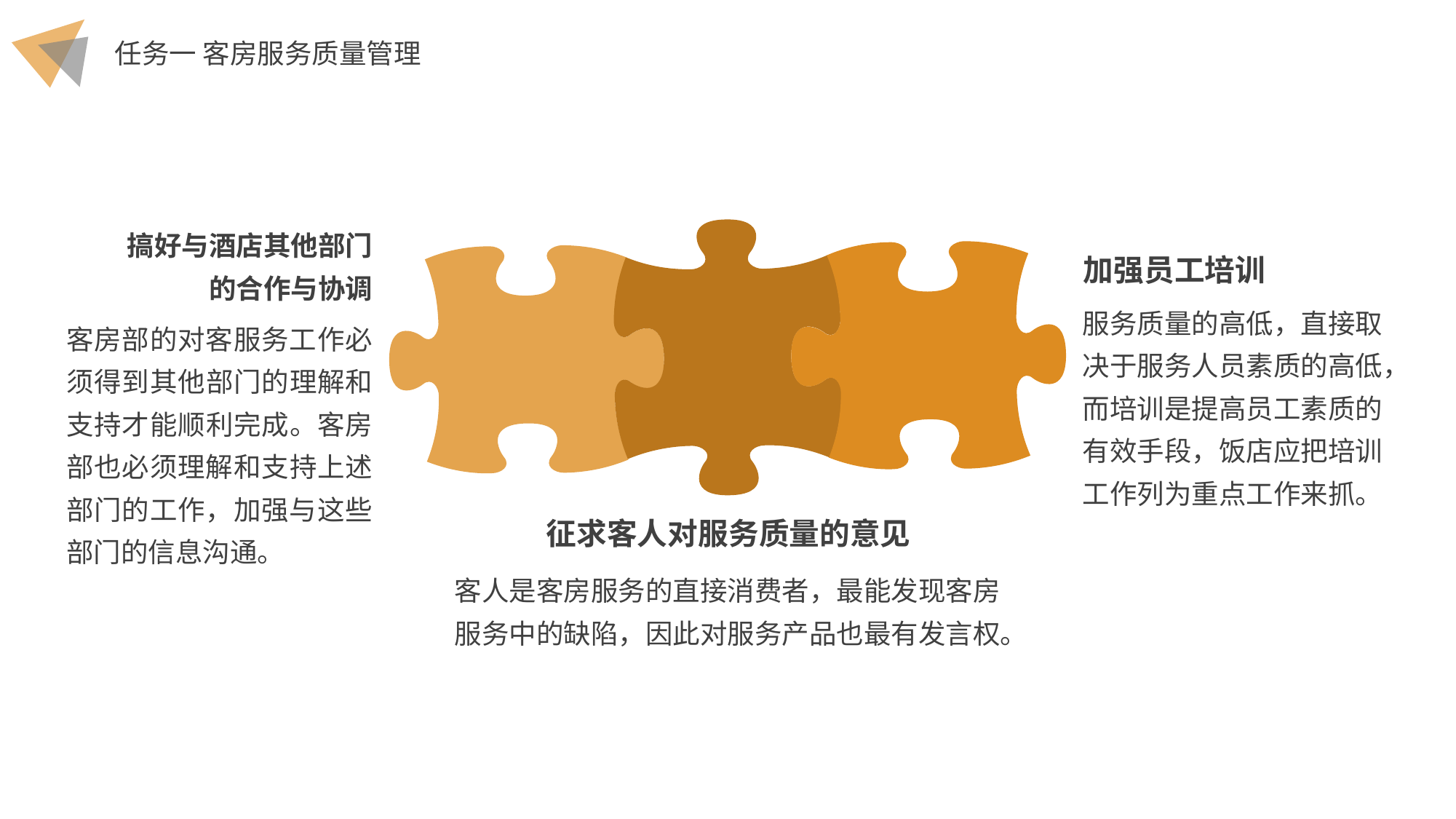

搞好与酒店其他部门的合作与协调
客房部的对客服务工作必须得到其他部门的理解和支持才能顺利完成。客房部也必须理解和支持上述部门的工作，加强与这些部门的信息沟通。

加强员工培训
服务质量的高低，直接取决于服务人员素质的高低，而培训是提高员工素质的有效手段，饭店应把培训工作列为重点工作来抓。
征求客人对服务质量的意见
客人是客房服务的直接消费者，最能发现客房服务中的缺陷，因此对服务产品也最有发言权。